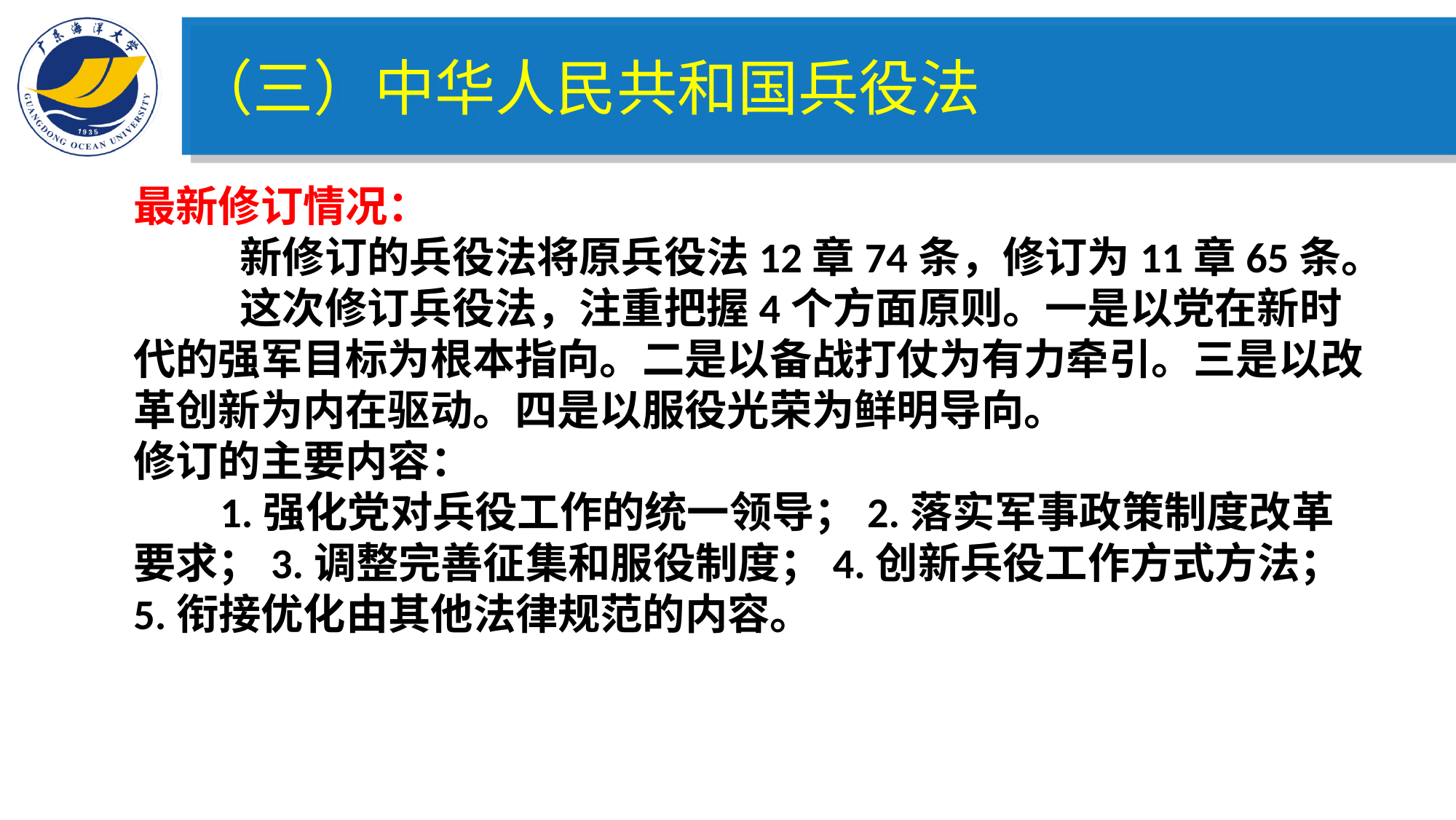

（三）中华人民共和国兵役法
最新修订情况：
          新修订的兵役法将原兵役法12章74条，修订为11章65条。
          这次修订兵役法，注重把握4个方面原则。一是以党在新时代的强军目标为根本指向。二是以备战打仗为有力牵引。三是以改革创新为内在驱动。四是以服役光荣为鲜明导向。
修订的主要内容：
         1.强化党对兵役工作的统一领导；2.落实军事政策制度改革要求；3.调整完善征集和服役制度；4.创新兵役工作方式方法；5.衔接优化由其他法律规范的内容。